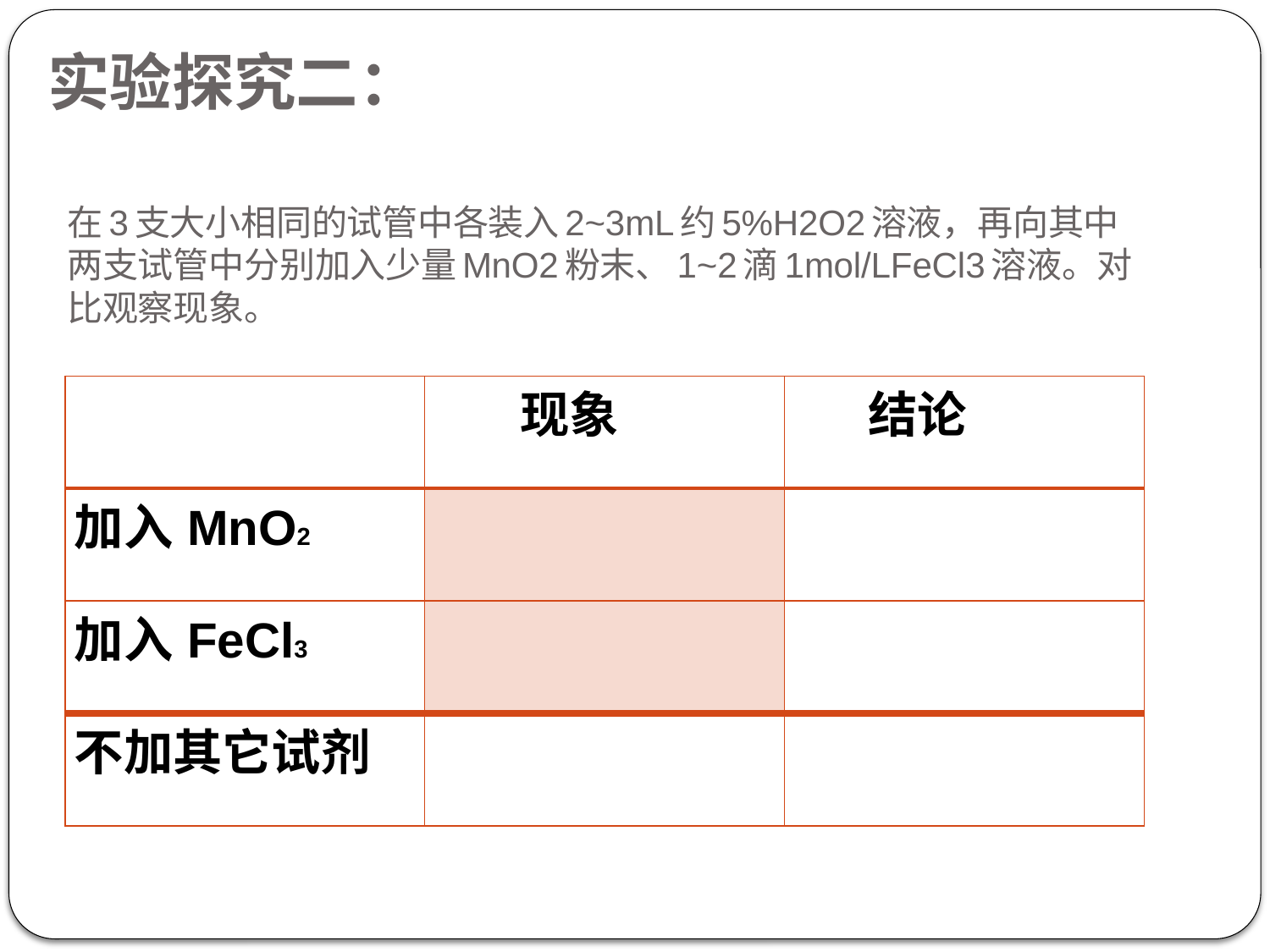

实验探究二：
# 在3支大小相同的试管中各装入2~3mL约5%H2O2溶液，再向其中两支试管中分别加入少量MnO2粉末、1~2滴1mol/LFeCl3溶液。对比观察现象。
|  | 现象 | 结论 |
| --- | --- | --- |
| 加入MnO2 |  |  |
| 加入FeCl3 |  |  |
| 不加其它试剂 |  |  |